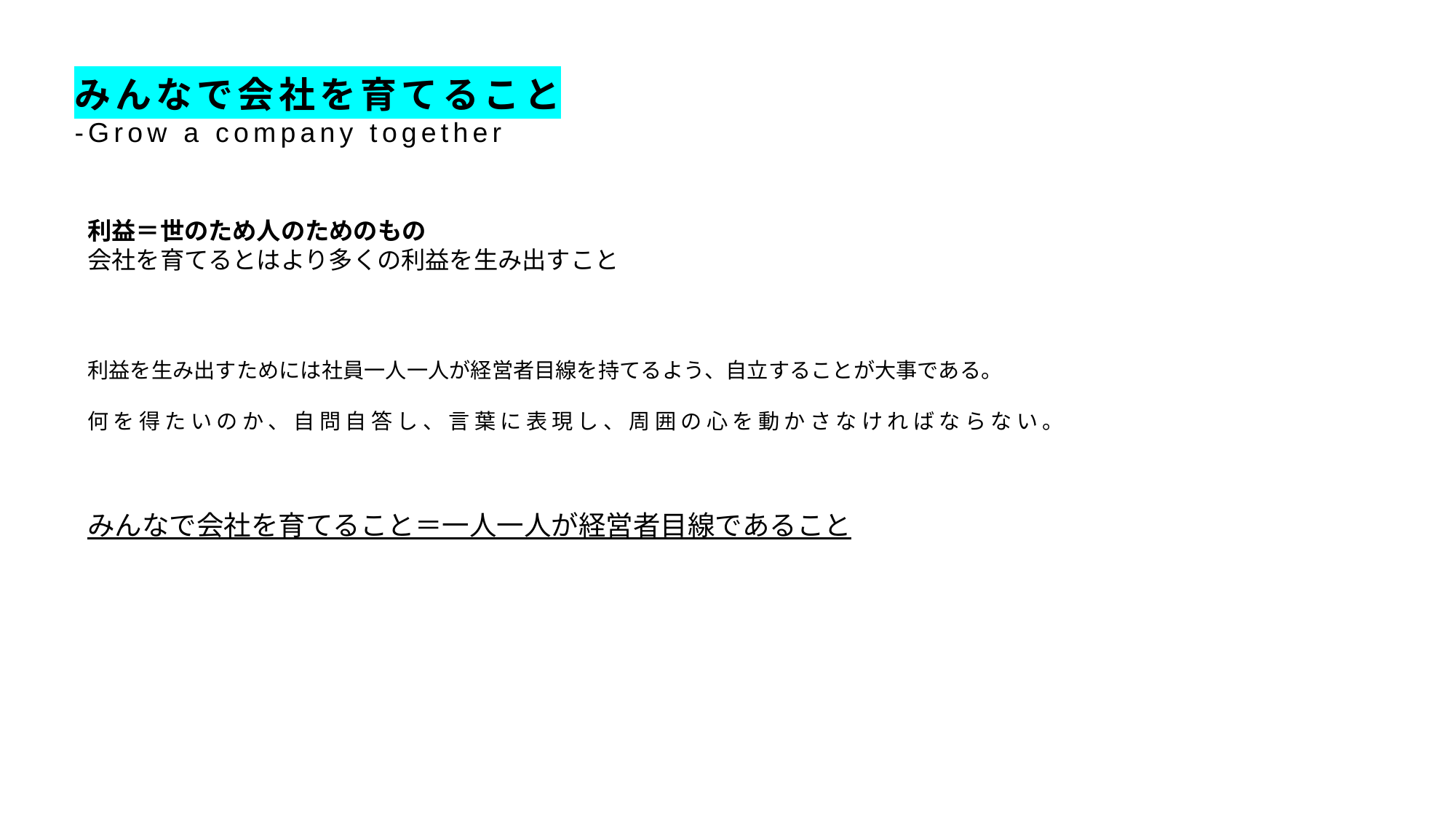

みんなで会社を育てること
-Grow a company together
利益＝世のため人のためのもの
会社を育てるとはより多くの利益を生み出すこと

利益を生み出すためには社員一人一人が経営者目線を持てるよう、自立することが大事である。

何を得たいのか、自問自答し、言葉に表現し、周囲の心を動かさなければならない。
みんなで会社を育てること＝一人一人が経営者目線であること